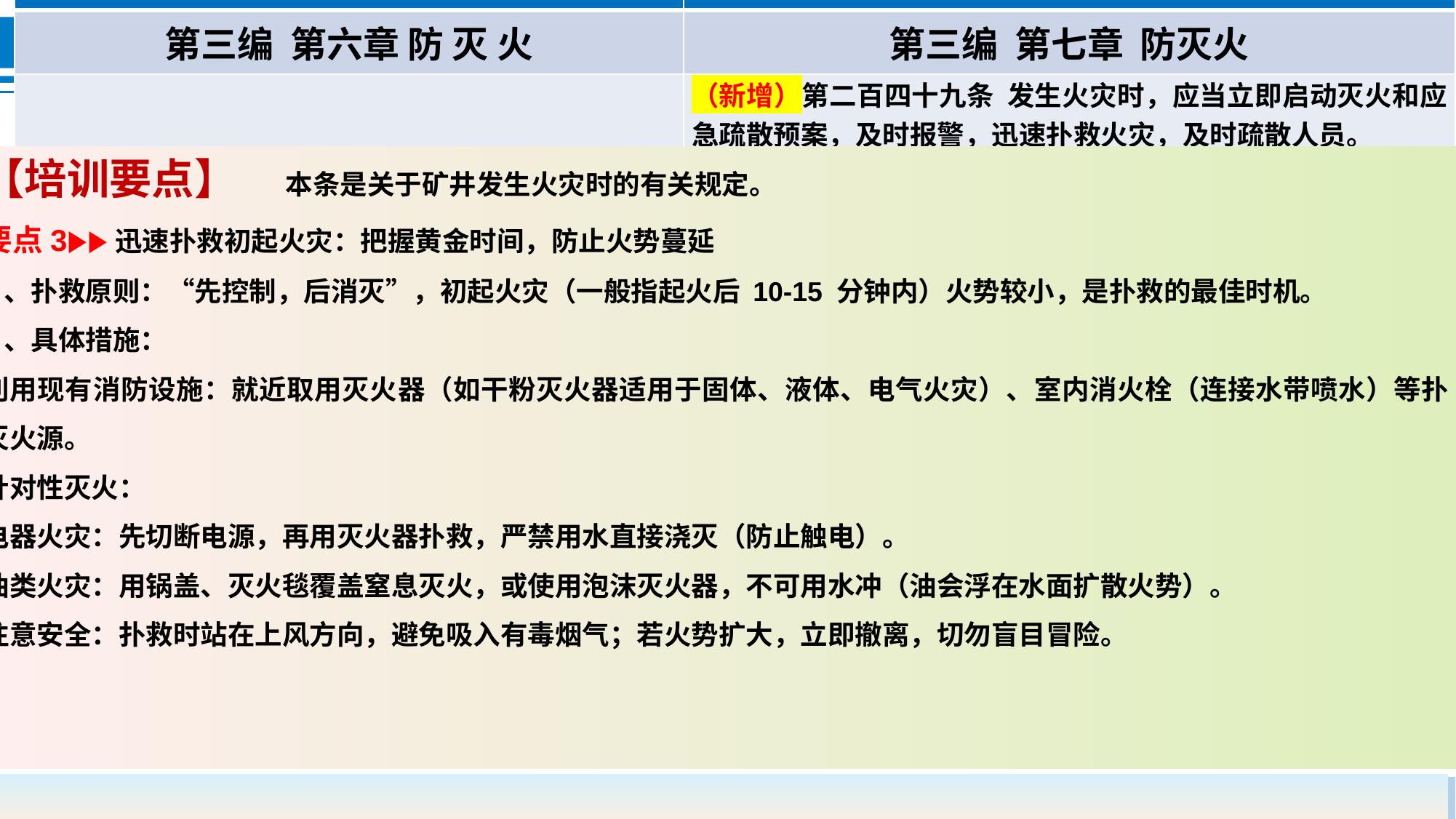

| 《煤矿安全规程》（2022版） | 《煤矿安全规程》（2025版） |
| --- | --- |
| 第三编 第六章 防 灭 火 | 第三编 第七章 防灭火 |
|  | （新增）第二百四十九条 发生火灾时，应当立即启动灭火和应急疏散预案，及时报警，迅速扑救火灾，及时疏散人员。 |
【培训要点】      本条是关于矿井发生火灾时的有关规定。
要点3▶▶迅速扑救初起火灾：把握黄金时间，防止火势蔓延
1、扑救原则：“先控制，后消灭”，初起火灾（一般指起火后 10-15 分钟内）火势较小，是扑救的最佳时机。
2、具体措施：
利用现有消防设施：就近取用灭火器（如干粉灭火器适用于固体、液体、电气火灾）、室内消火栓（连接水带喷水）等扑灭火源。
针对性灭火：
电器火灾：先切断电源，再用灭火器扑救，严禁用水直接浇灭（防止触电）。
油类火灾：用锅盖、灭火毯覆盖窒息灭火，或使用泡沫灭火器，不可用水冲（油会浮在水面扩散火势）。
注意安全：扑救时站在上风方向，避免吸入有毒烟气；若火势扩大，立即撤离，切勿盲目冒险。